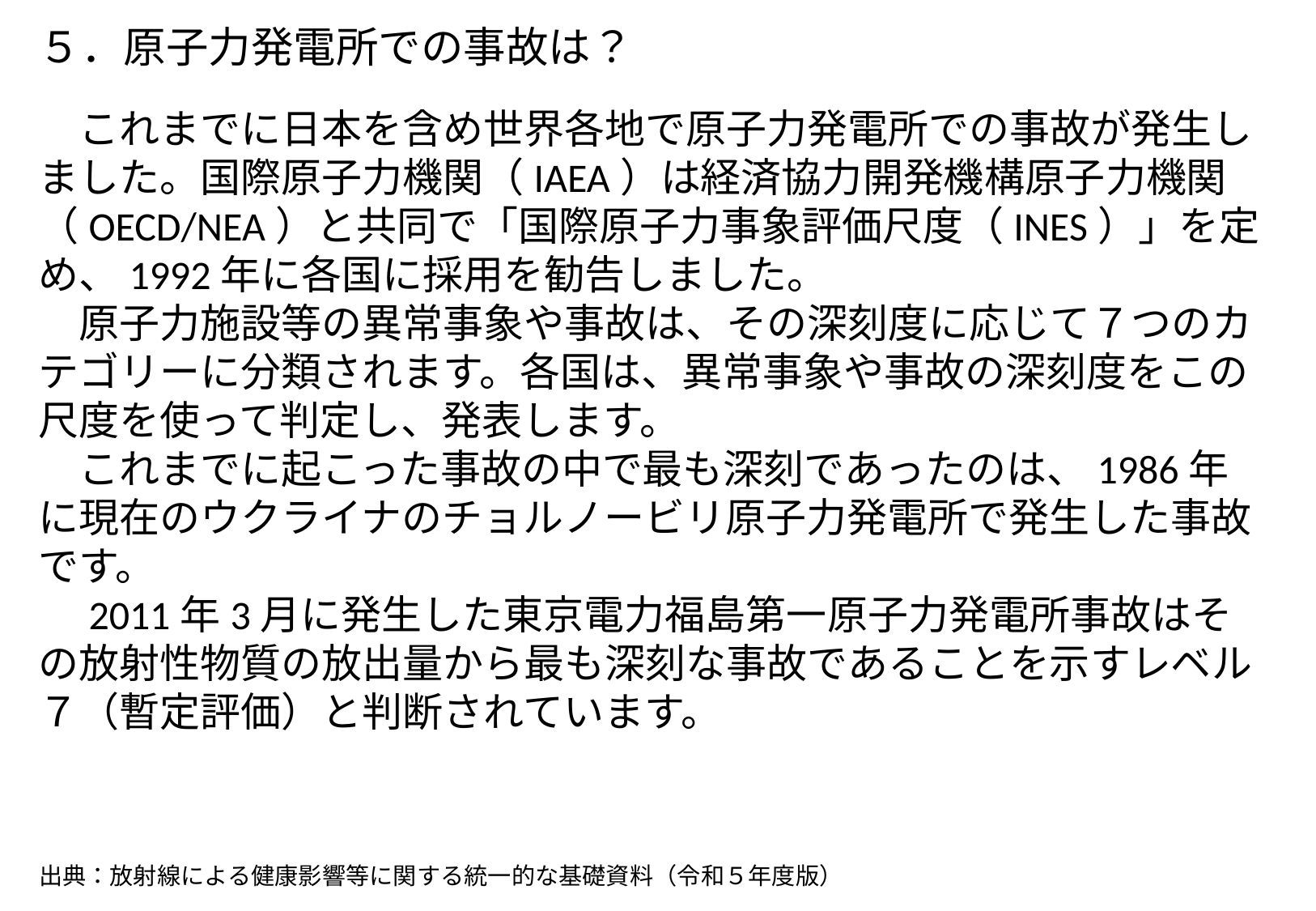

# ５．原子力発電所での事故は？
　これまでに日本を含め世界各地で原子力発電所での事故が発生しました。国際原子力機関（IAEA）は経済協力開発機構原子力機関（OECD/NEA）と共同で「国際原子力事象評価尺度（INES）」を定め、1992年に各国に採用を勧告しました。
　原子力施設等の異常事象や事故は、その深刻度に応じて７つのカテゴリーに分類されます。各国は、異常事象や事故の深刻度をこの尺度を使って判定し、発表します。
　これまでに起こった事故の中で最も深刻であったのは、1986年に現在のウクライナのチョルノービリ原子力発電所で発生した事故です。
　2011年3月に発生した東京電力福島第一原子力発電所事故はその放射性物質の放出量から最も深刻な事故であることを示すレベル７（暫定評価）と判断されています。
出典：放射線による健康影響等に関する統一的な基礎資料（令和５年度版）